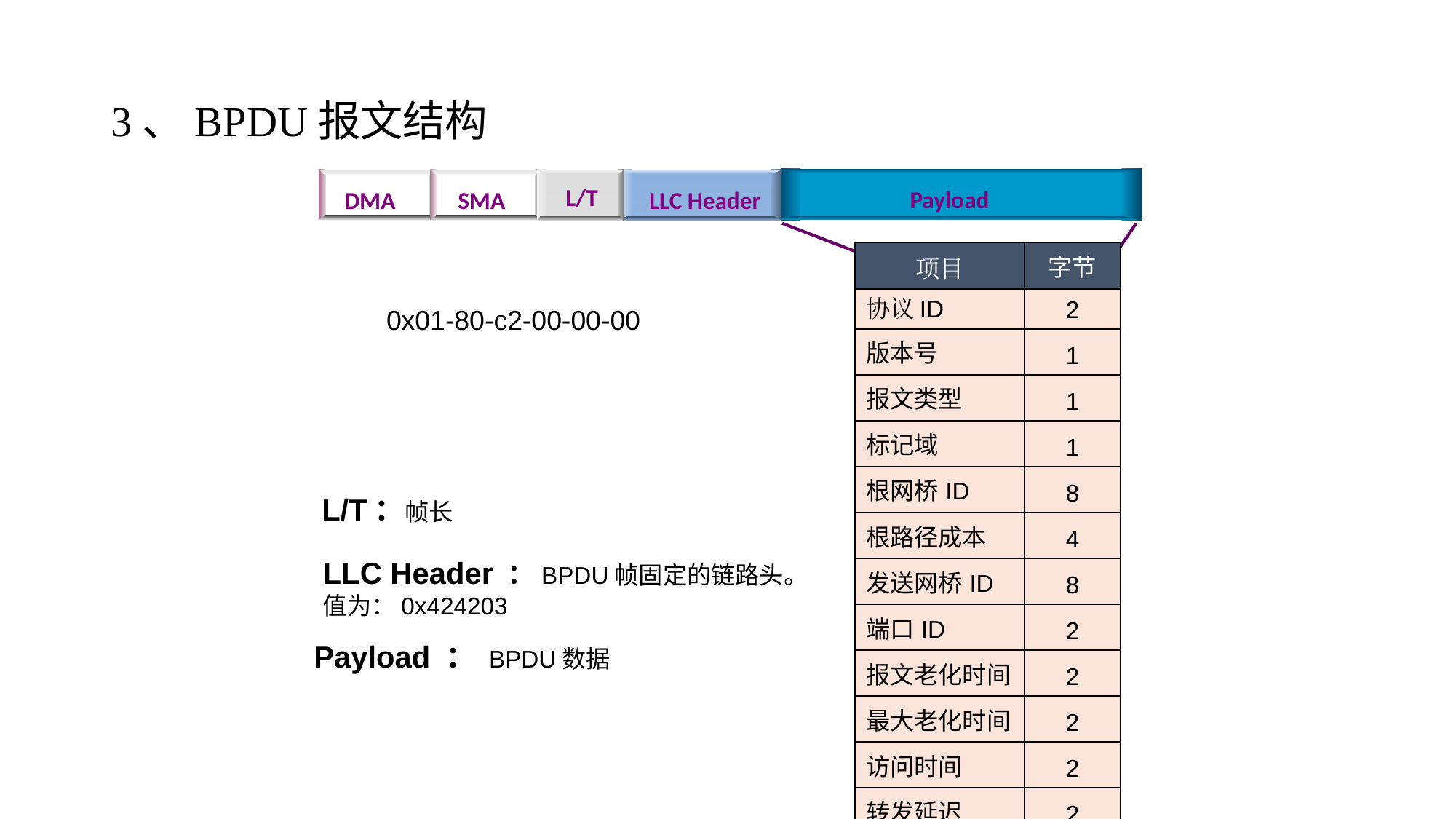

3、BPDU报文结构

Payload

DMA

SMA

L/T

LLC Header

| 项目 | 字节 |
| --- | --- |
| 协议ID | 2 |
| 版本号 | 1 |
| 报文类型 | 1 |
| 标记域 | 1 |
| 根网桥ID | 8 |
| 根路径成本 | 4 |
| 发送网桥ID | 8 |
| 端口ID | 2 |
| 报文老化时间 | 2 |
| 最大老化时间 | 2 |
| 访问时间 | 2 |
| 转发延迟 | 2 |
0x01-80-c2-00-00-00
L/T：帧长
LLC Header ：BPDU帧固定的链路头。值为：0x424203
Payload ： BPDU数据
15